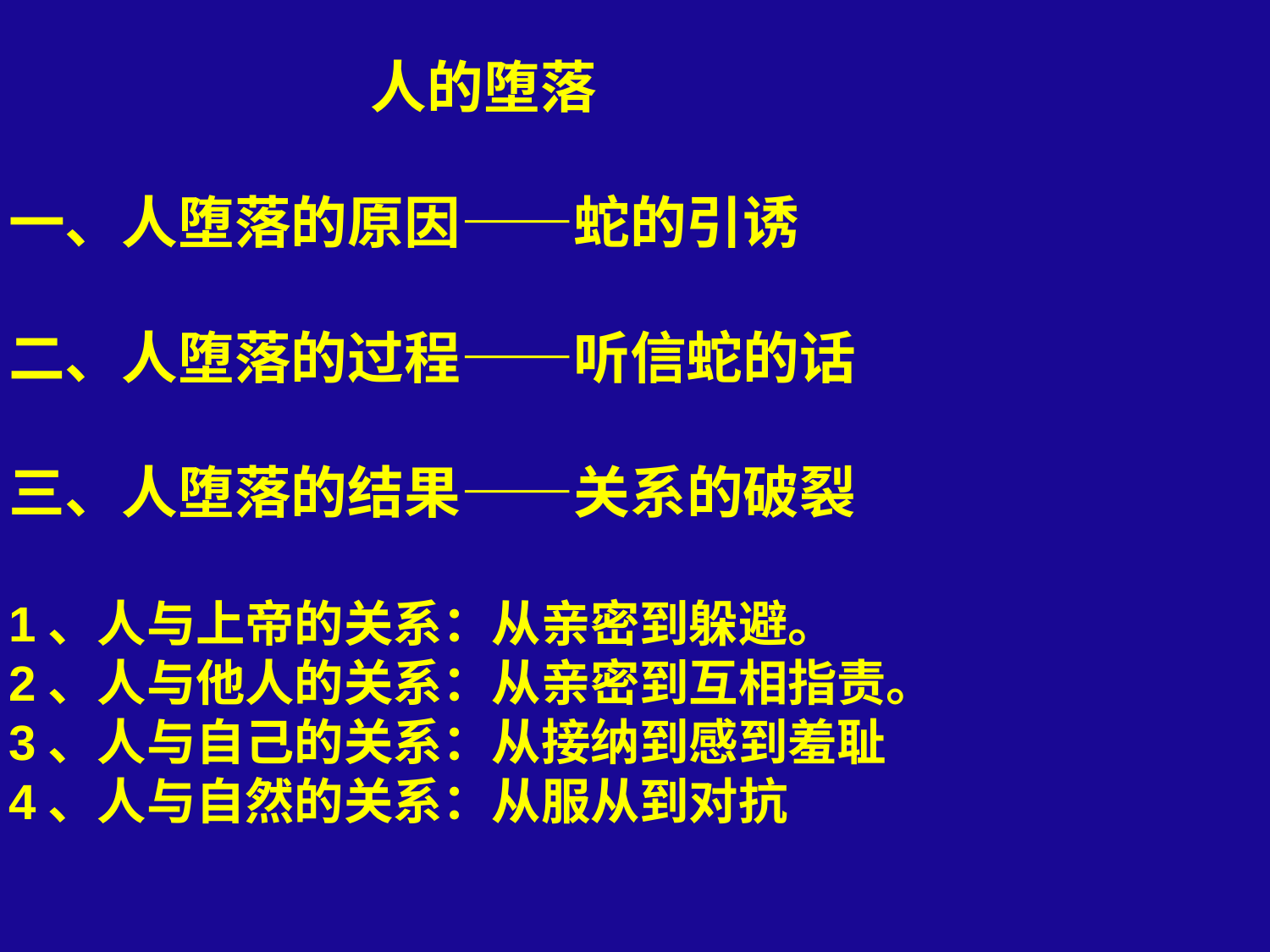

# 人的堕落 一、人堕落的原因——蛇的引诱 二、人堕落的过程——听信蛇的话 三、人堕落的结果——关系的破裂 1、人与上帝的关系：从亲密到躲避。 2、人与他人的关系：从亲密到互相指责。 3、人与自己的关系：从接纳到感到羞耻 4、人与自然的关系：从服从到对抗